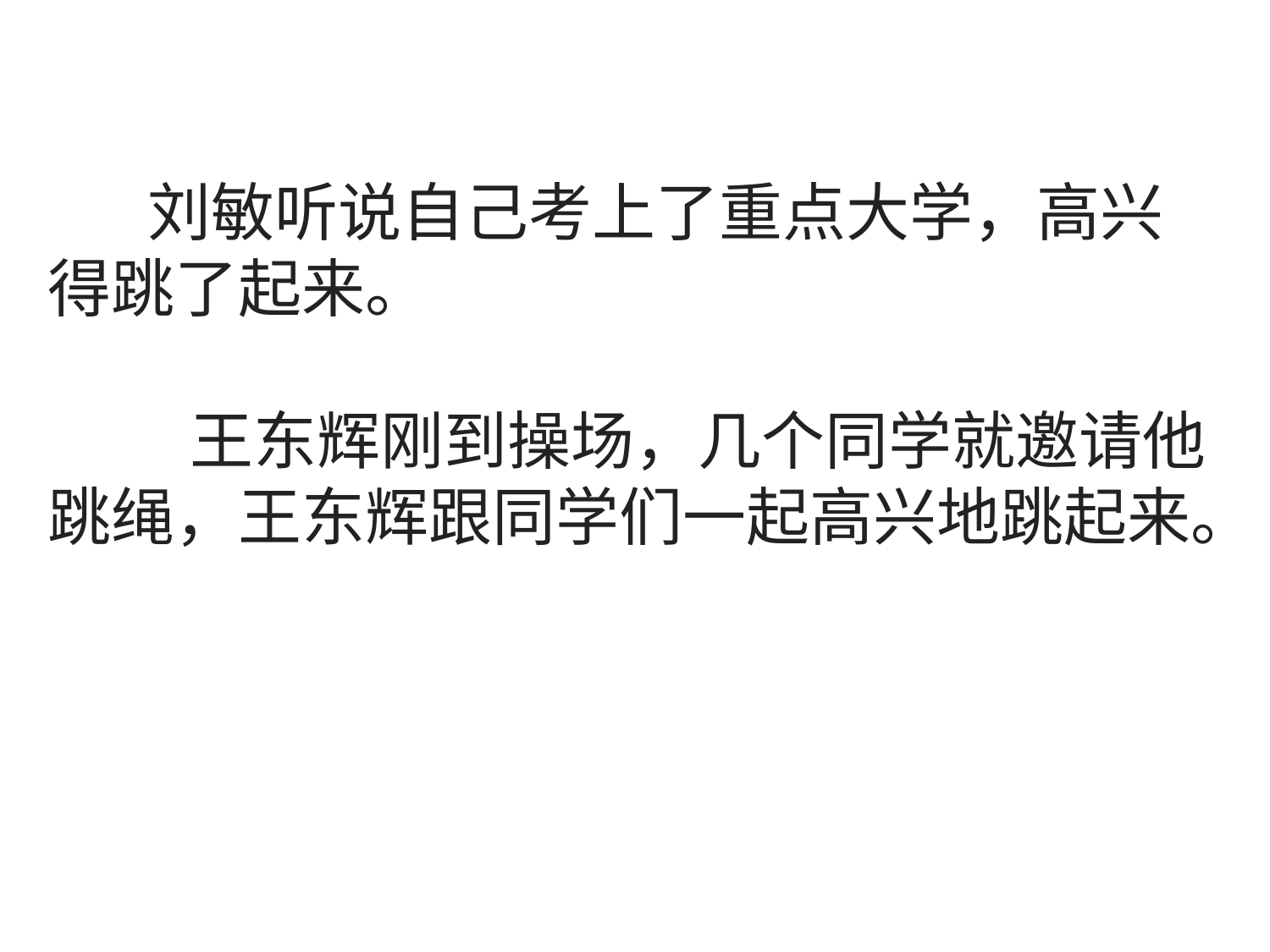

刘敏听说自己考上了重点大学，高兴得跳了起来。

         王东辉刚到操场，几个同学就邀请他跳绳，王东辉跟同学们一起高兴地跳起来。